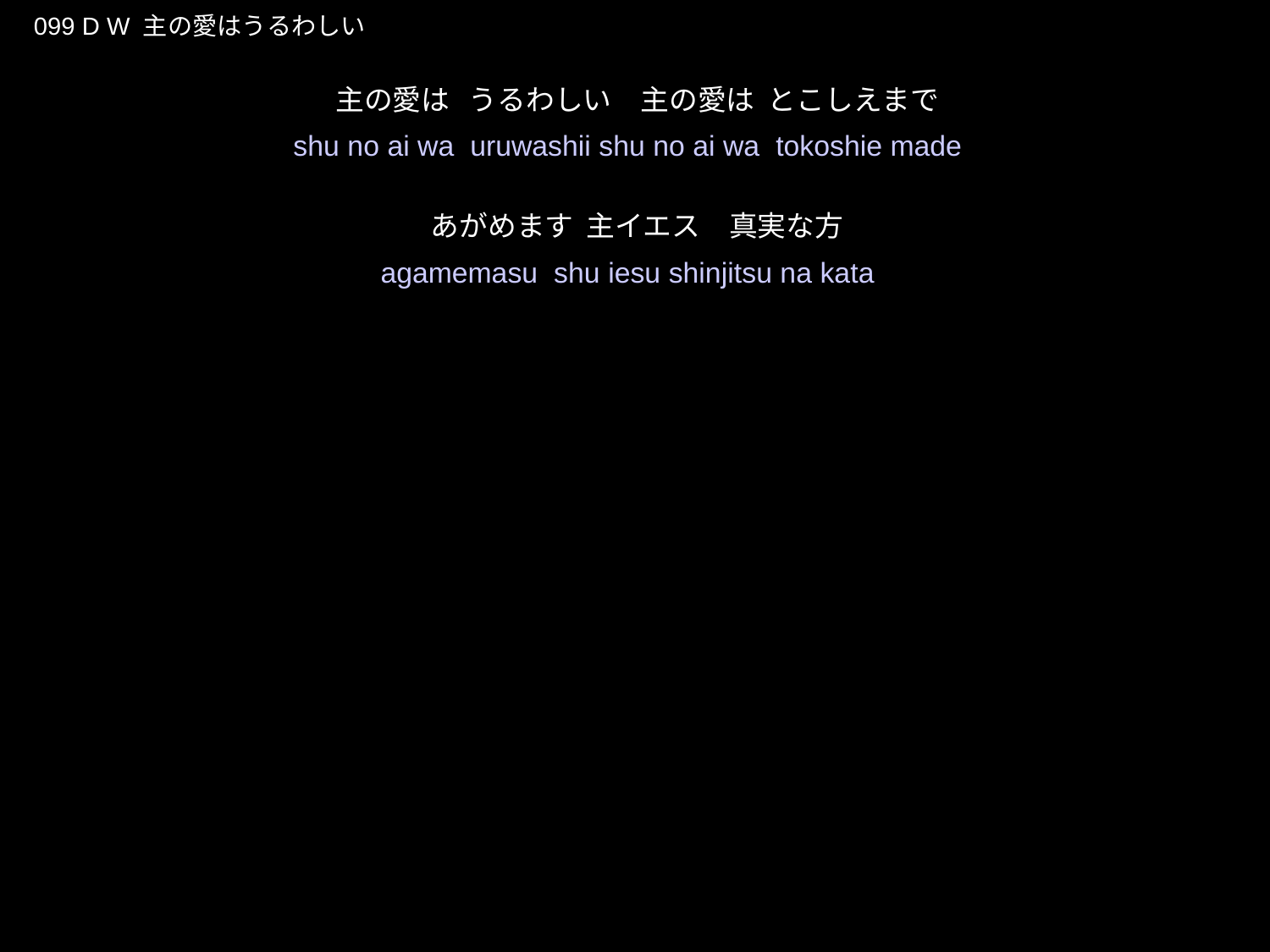

しゅのあいはうるわしい
★W
099 D W 主の愛はうるわしい
主の愛は   うるわしい　主の愛は  とこしえまで
あがめます  主イエス　真実な方
★２
shu no ai wa  uruwashii shu no ai wa  tokoshie made
agamemasu  shu iesu shinjitsu na kata